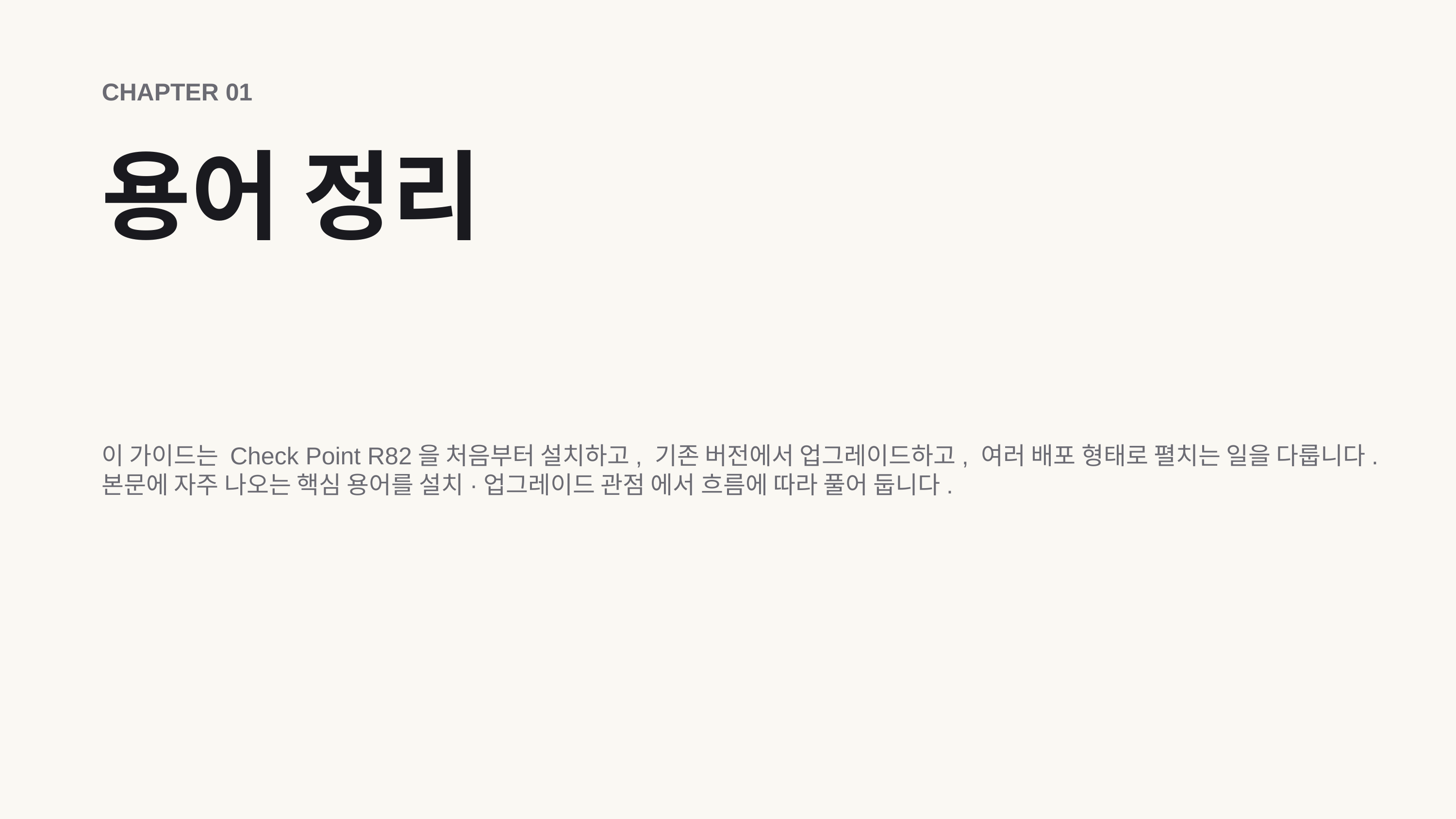

CHAPTER 01
용어 정리
이 가이드는 Check Point R82을 처음부터 설치하고, 기존 버전에서 업그레이드하고, 여러 배포 형태로 펼치는 일을 다룹니다. 본문에 자주 나오는 핵심 용어를 설치·업그레이드 관점 에서 흐름에 따라 풀어 둡니다.